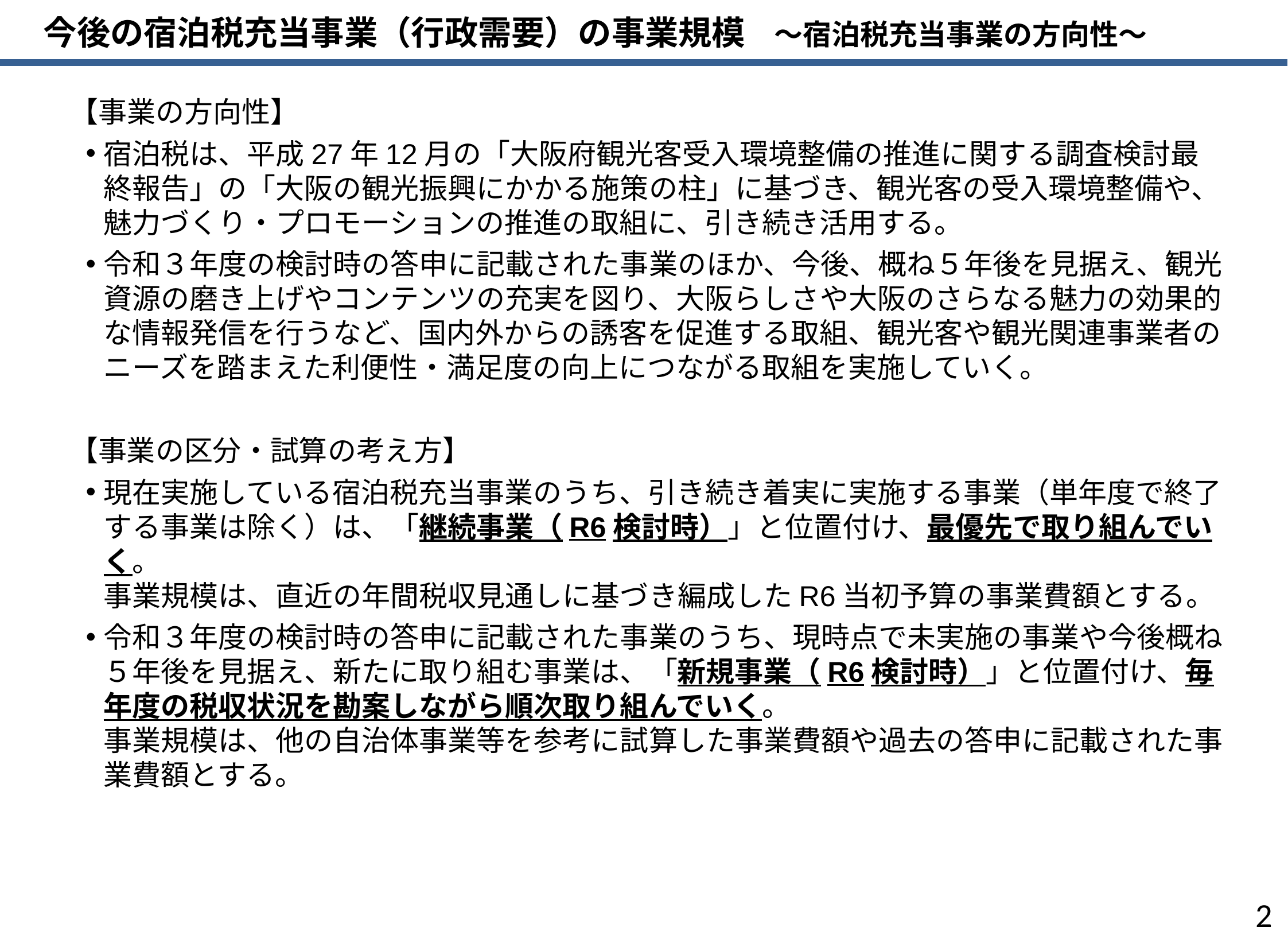

今後の宿泊税充当事業（行政需要）の事業規模　～宿泊税充当事業の方向性～

【事業の方向性】
宿泊税は、平成27年12月の「大阪府観光客受入環境整備の推進に関する調査検討最終報告」の「大阪の観光振興にかかる施策の柱」に基づき、観光客の受入環境整備や、魅力づくり・プロモーションの推進の取組に、引き続き活用する。
令和３年度の検討時の答申に記載された事業のほか、今後、概ね５年後を見据え、観光資源の磨き上げやコンテンツの充実を図り、大阪らしさや大阪のさらなる魅力の効果的な情報発信を行うなど、国内外からの誘客を促進する取組、観光客や観光関連事業者のニーズを踏まえた利便性・満足度の向上につながる取組を実施していく。

【事業の区分・試算の考え方】
現在実施している宿泊税充当事業のうち、引き続き着実に実施する事業（単年度で終了する事業は除く）は、「継続事業（R6検討時）」と位置付け、最優先で取り組んでいく。
事業規模は、直近の年間税収見通しに基づき編成したR6当初予算の事業費額とする。
令和３年度の検討時の答申に記載された事業のうち、現時点で未実施の事業や今後概ね５年後を見据え、新たに取り組む事業は、「新規事業（R6検討時）」と位置付け、毎年度の税収状況を勘案しながら順次取り組んでいく。
事業規模は、他の自治体事業等を参考に試算した事業費額や過去の答申に記載された事業費額とする。
2